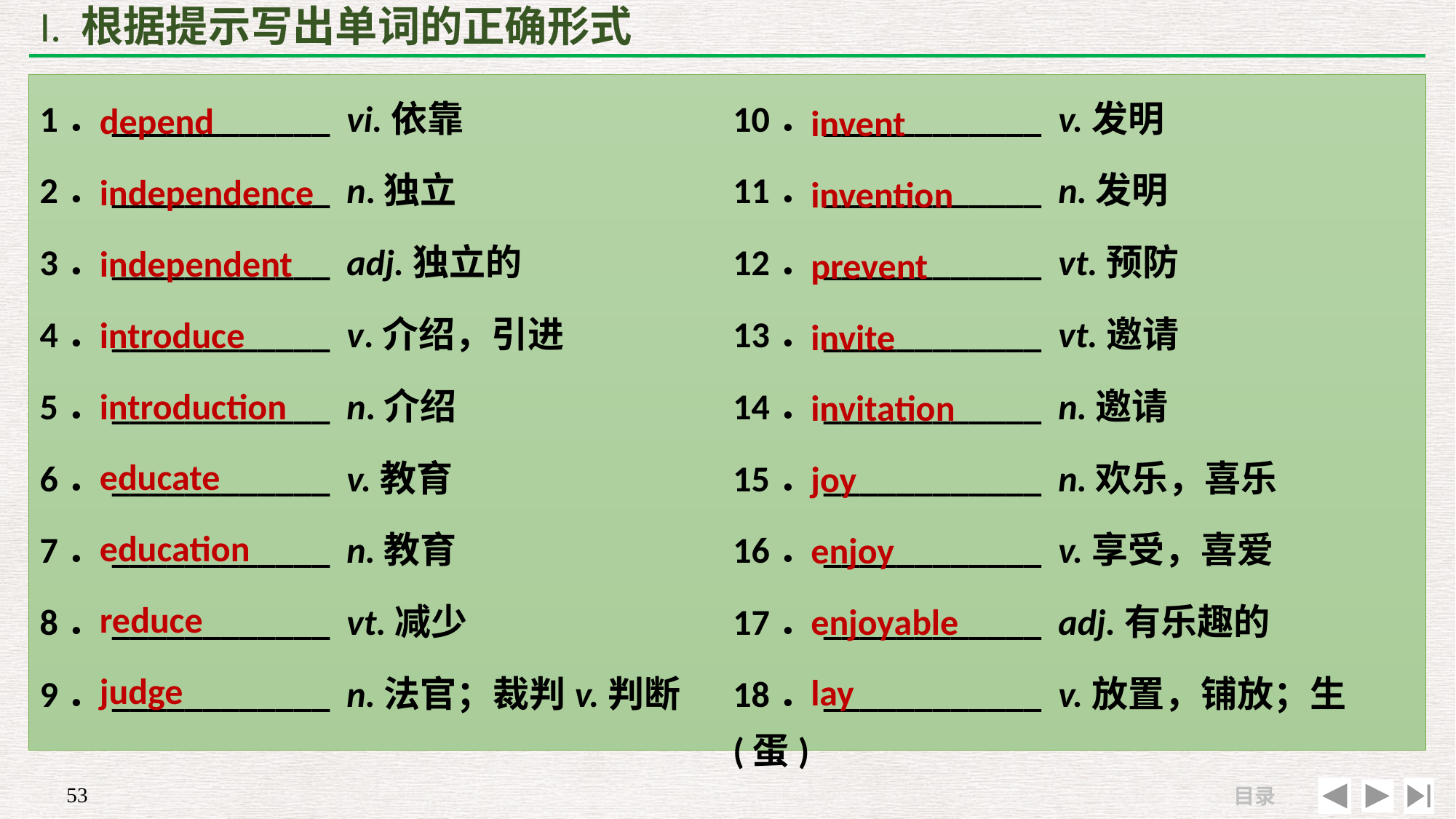

# I. 根据提示写出单词的正确形式
depend
independence
independent
introduce
introduction
educate
education
reduce
judge
invent
invention
prevent
invite
invitation
joy
enjoy
enjoyable
lay

1．____________  vi.依靠
2．____________  n.独立
3．____________  adj.独立的
4．____________  v.介绍，引进
5．____________  n.介绍
6．____________  v.教育
7．____________  n.教育
8．____________  vt.减少
9．____________  n.法官；裁判v.判断
10．____________  v.发明
11．____________  n.发明
12．____________  vt.预防
13．____________  vt.邀请
14．____________  n.邀请
15．____________  n.欢乐，喜乐
16．____________  v.享受，喜爱
17．____________  adj.有乐趣的
18．____________  v.放置，铺放；生(蛋)